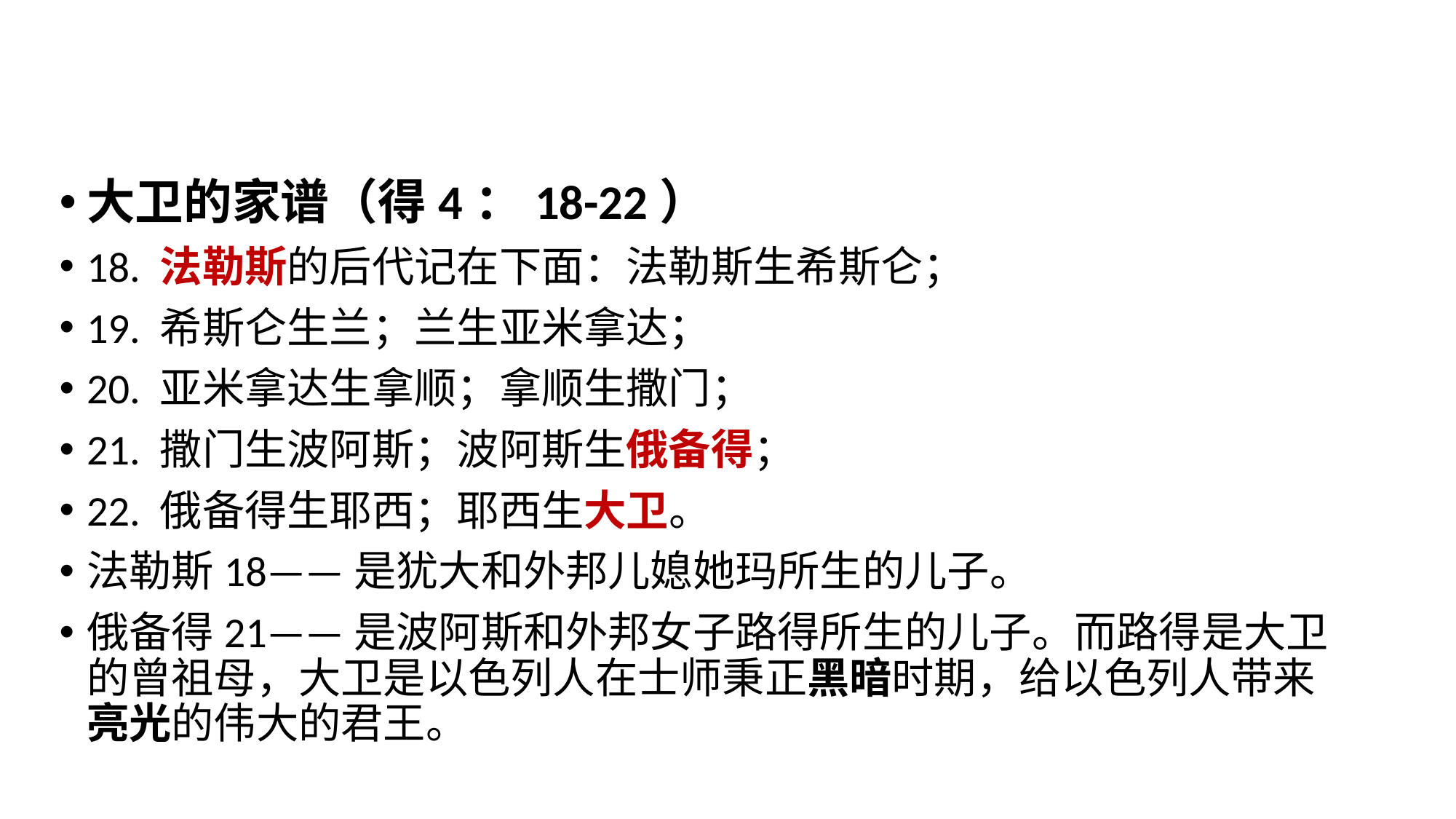

大卫的家谱（得4：18-22）
18. 法勒斯的后代记在下面：法勒斯生希斯仑；
19. 希斯仑生兰；兰生亚米拿达；
20. 亚米拿达生拿顺；拿顺生撒门；
21. 撒门生波阿斯；波阿斯生俄备得；
22. 俄备得生耶西；耶西生大卫。
法勒斯18——是犹大和外邦儿媳她玛所生的儿子。
俄备得21——是波阿斯和外邦女子路得所生的儿子。而路得是大卫的曾祖母，大卫是以色列人在士师秉正黑暗时期，给以色列人带来亮光的伟大的君王。